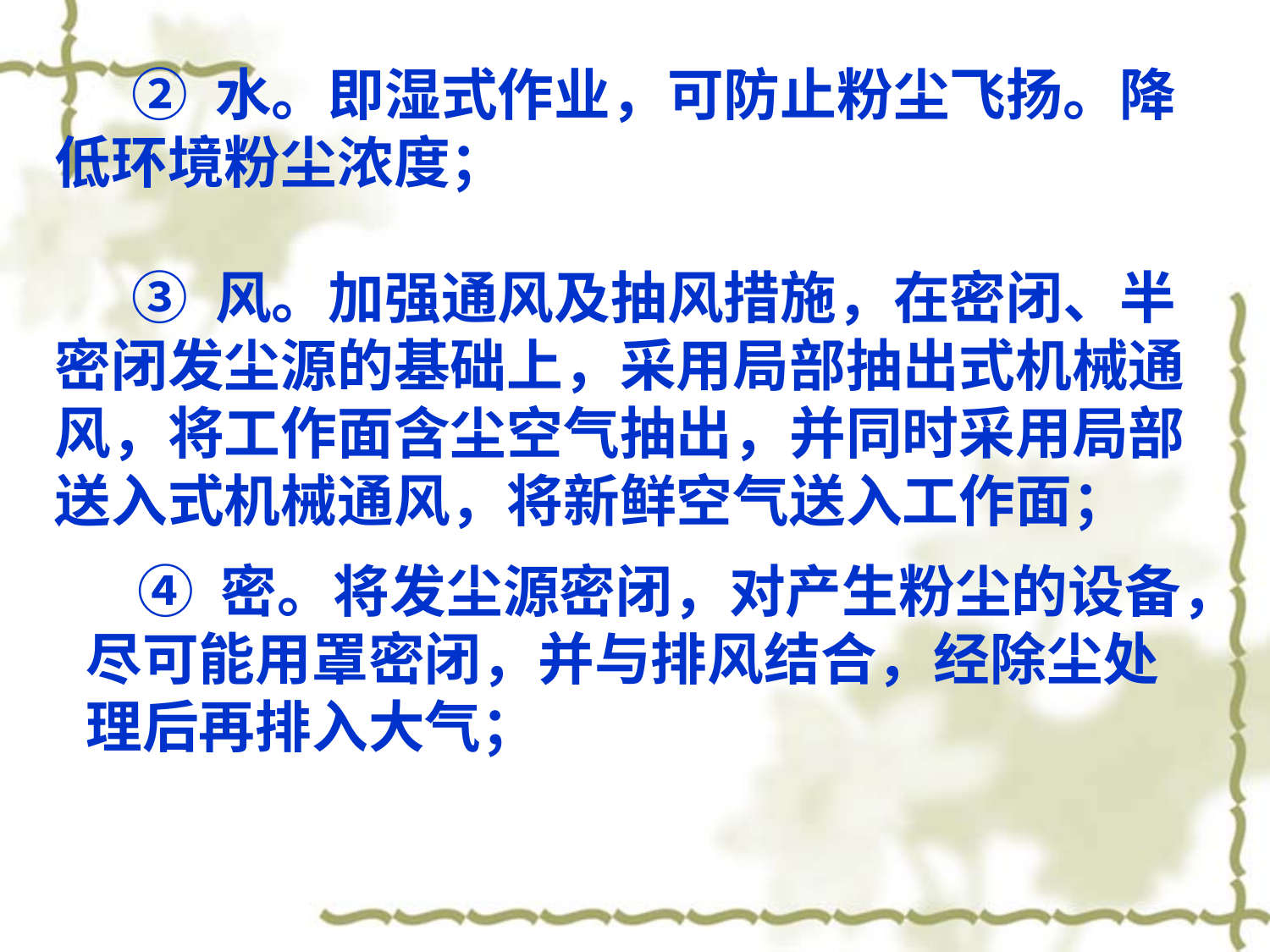

② 水。即湿式作业，可防止粉尘飞扬。降低环境粉尘浓度；

      ③ 风。加强通风及抽风措施，在密闭、半密闭发尘源的基础上，采用局部抽出式机械通风，将工作面含尘空气抽出，并同时采用局部送入式机械通风，将新鲜空气送入工作面；

    ④ 密。将发尘源密闭，对产生粉尘的设备，尽可能用罩密闭，并与排风结合，经除尘处理后再排入大气；
89